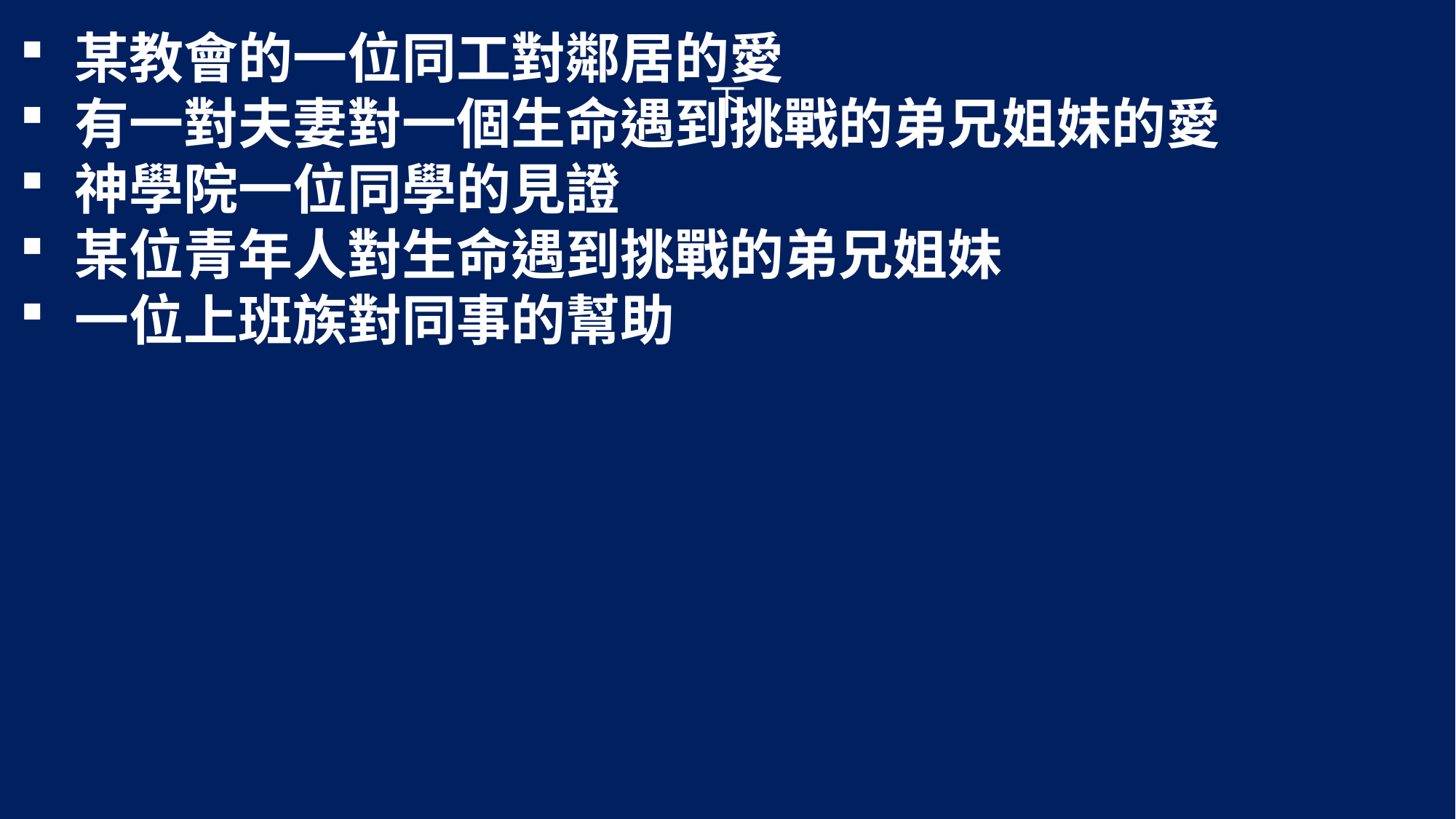

某教會的一位同工對鄰居的愛
有一對夫妻對一個生命遇到挑戰的弟兄姐妹的愛
神學院一位同學的見證
某位青年人對生命遇到挑戰的弟兄姐妹
一位上班族對同事的幫助

# 下